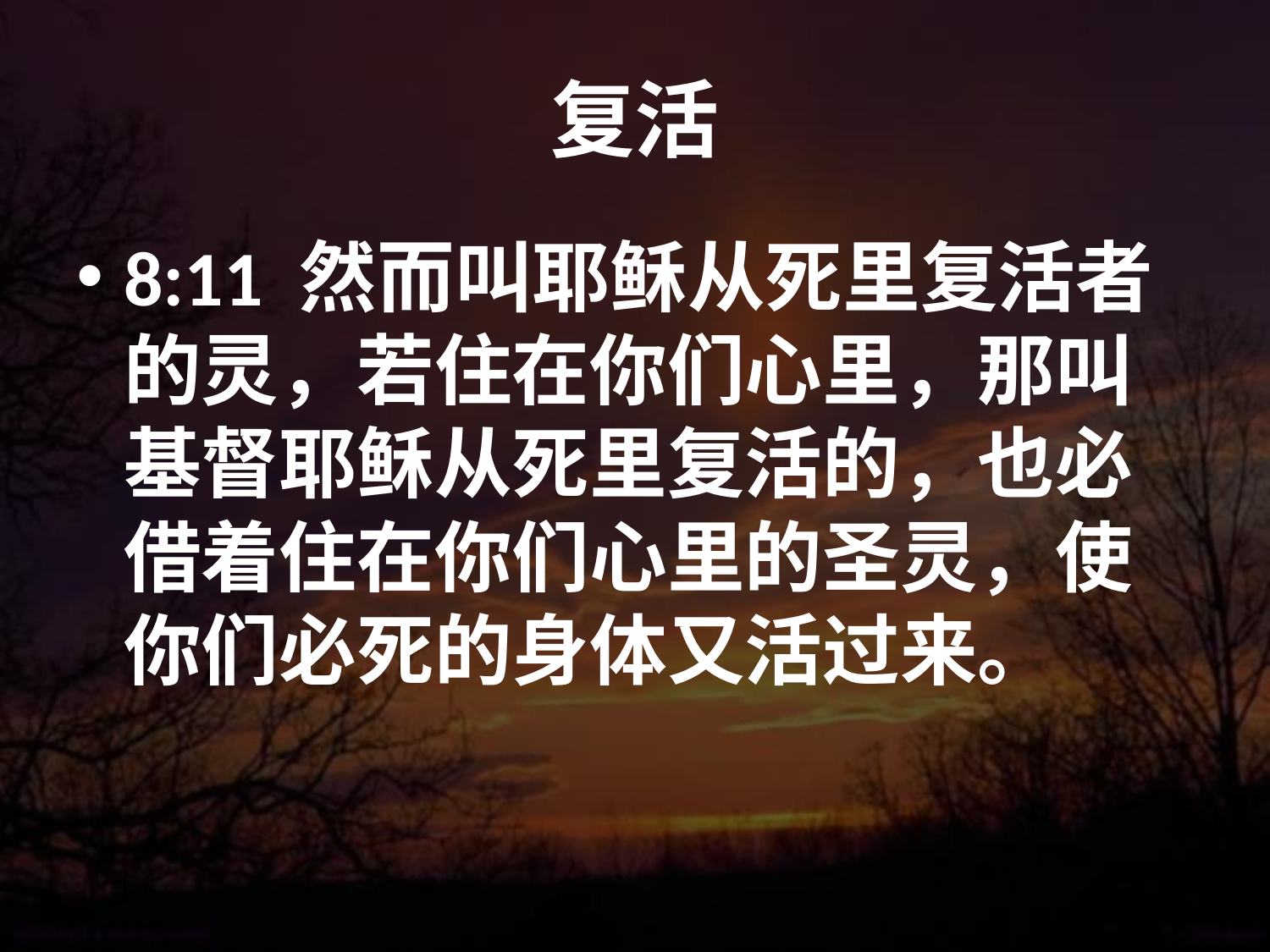

# 复活
8:11 然而叫耶稣从死里复活者的灵，若住在你们心里，那叫基督耶稣从死里复活的，也必借着住在你们心里的圣灵，使你们必死的身体又活过来。